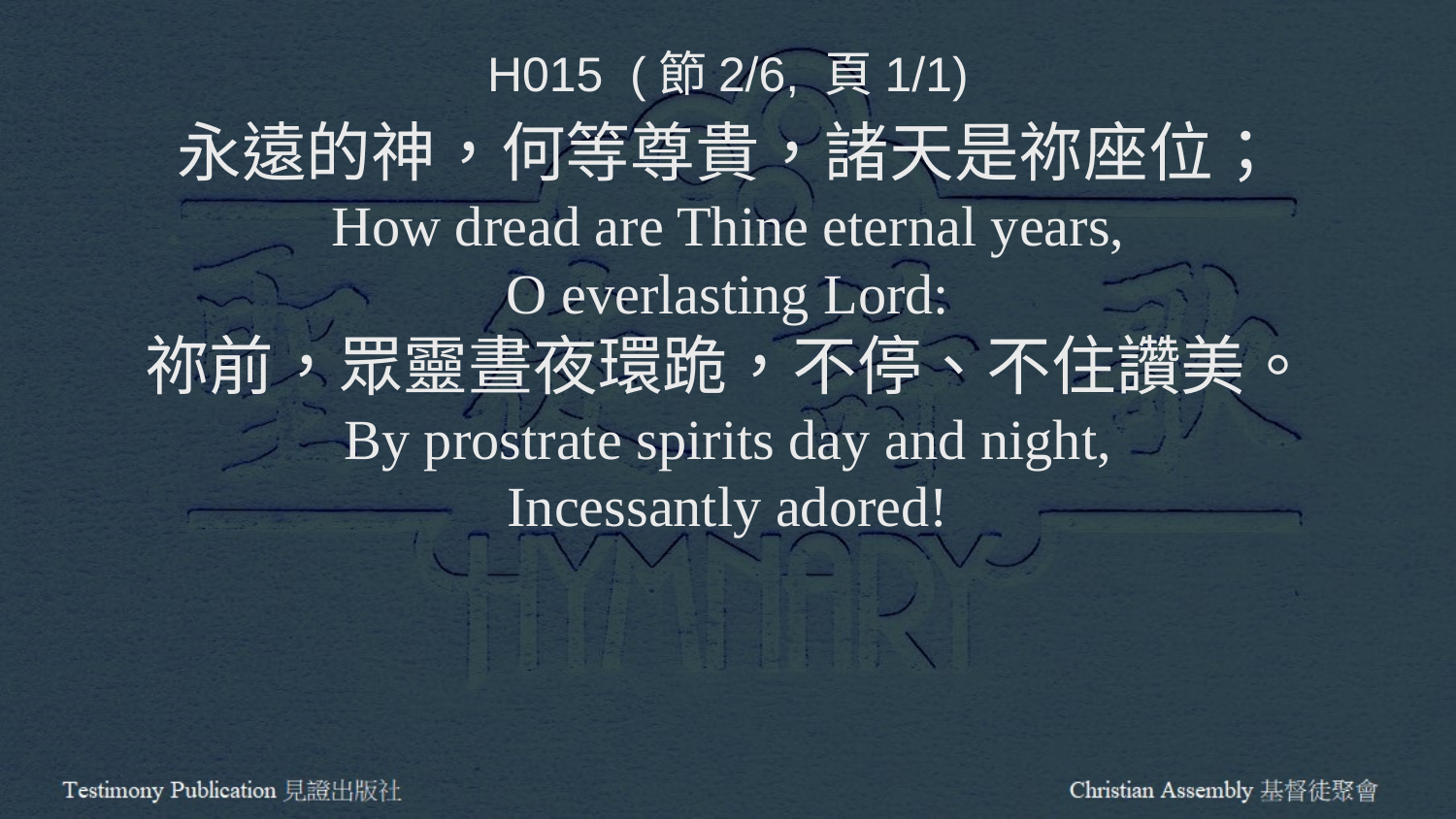

H015  (節2/6, 頁1/1)
永遠的神，何等尊貴，諸天是祢座位；
How dread are Thine eternal years,
O everlasting Lord:
祢前，眾靈晝夜環跪，不停、不住讚美。
By prostrate spirits day and night,
Incessantly adored!